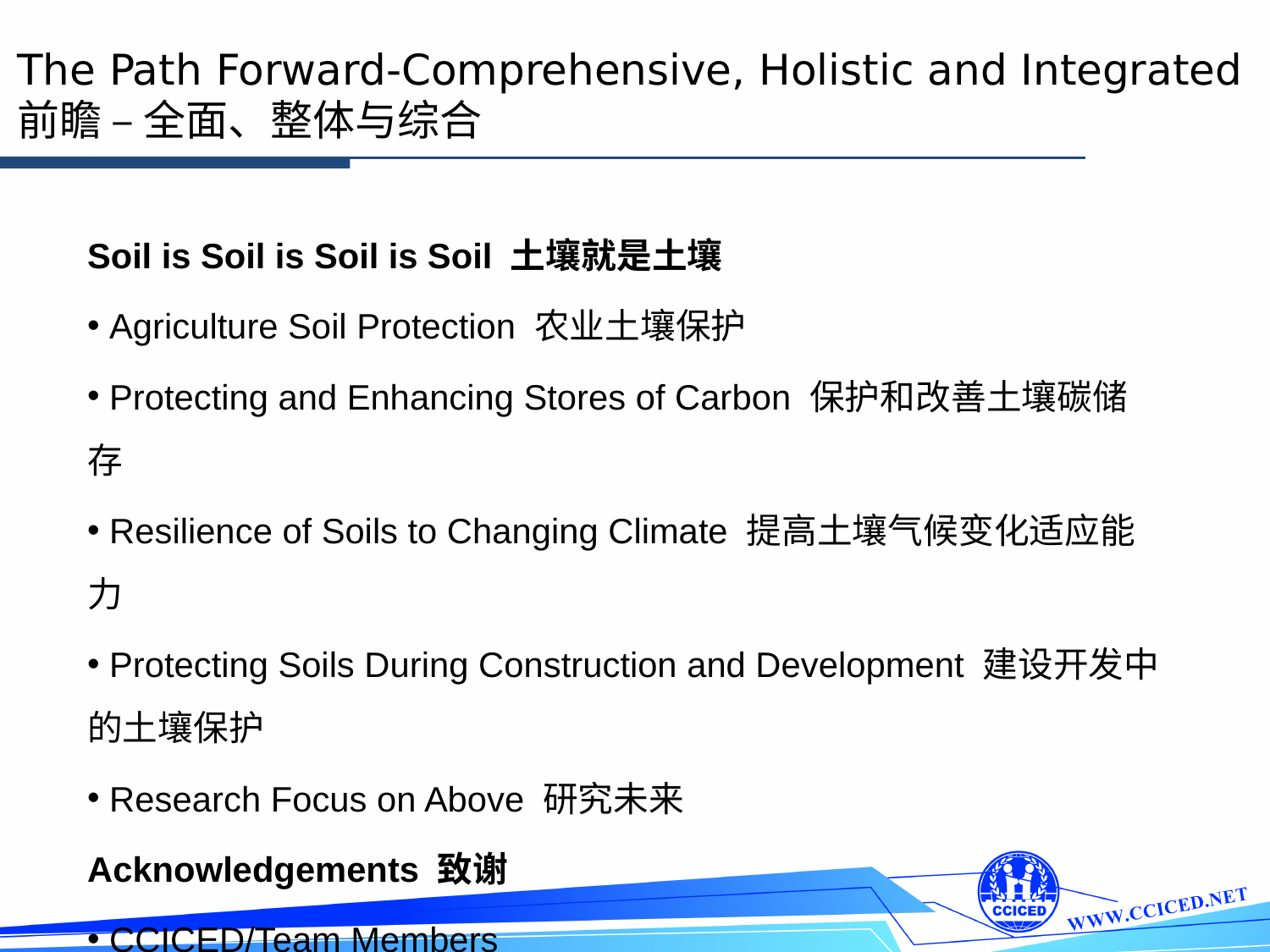

The Path Forward-Comprehensive, Holistic and Integrated
前瞻 – 全面、整体与综合
Soil is Soil is Soil is Soil 土壤就是土壤
 Agriculture Soil Protection 农业土壤保护
 Protecting and Enhancing Stores of Carbon 保护和改善土壤碳储存
 Resilience of Soils to Changing Climate 提高土壤气候变化适应能力
 Protecting Soils During Construction and Development 建设开发中的土壤保护
 Research Focus on Above 研究未来
Acknowledgements 致谢
 CCICED/Team Members